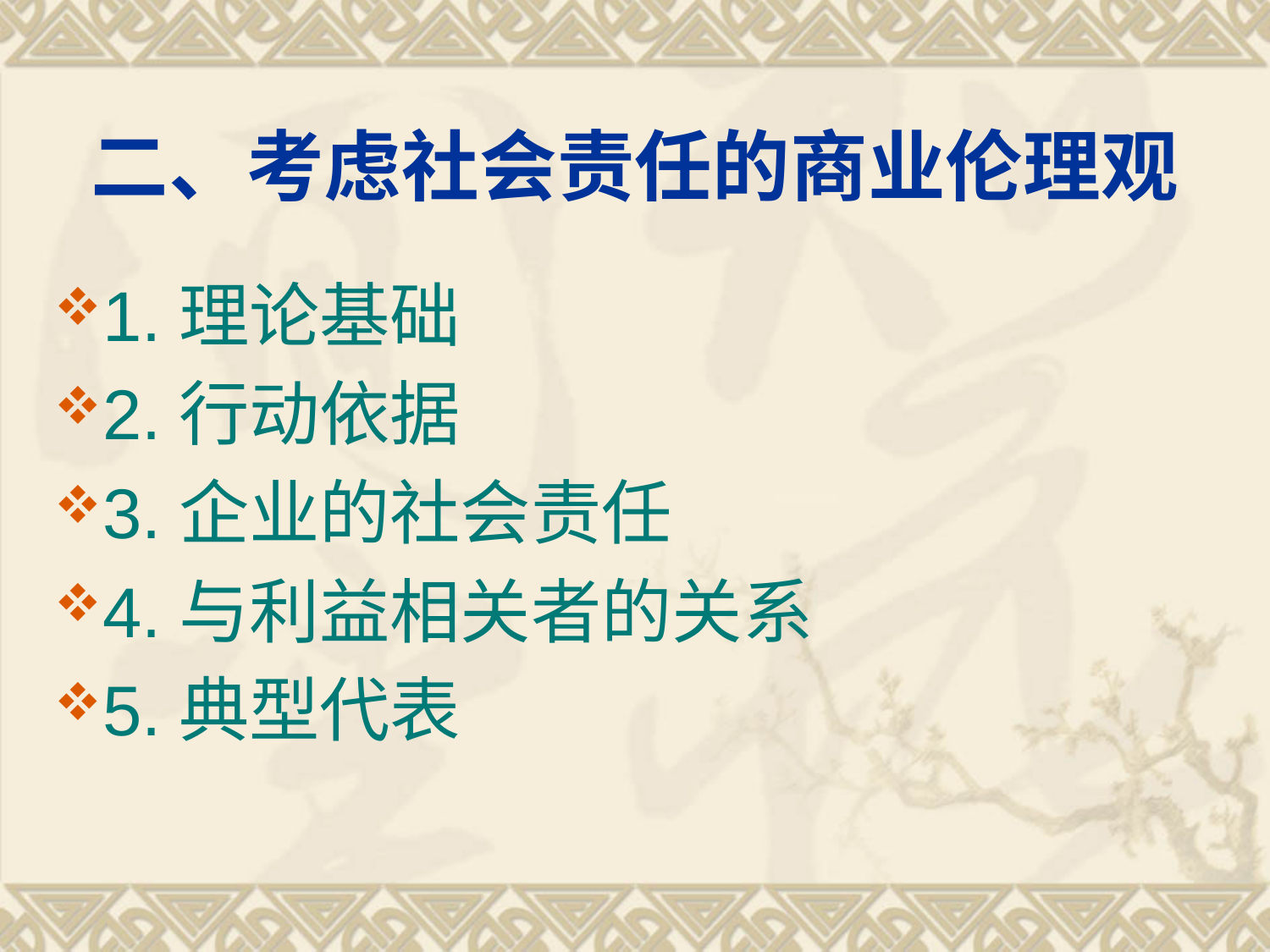

二、考虑社会责任的商业伦理观
1.理论基础
2.行动依据
3.企业的社会责任
4.与利益相关者的关系
5.典型代表